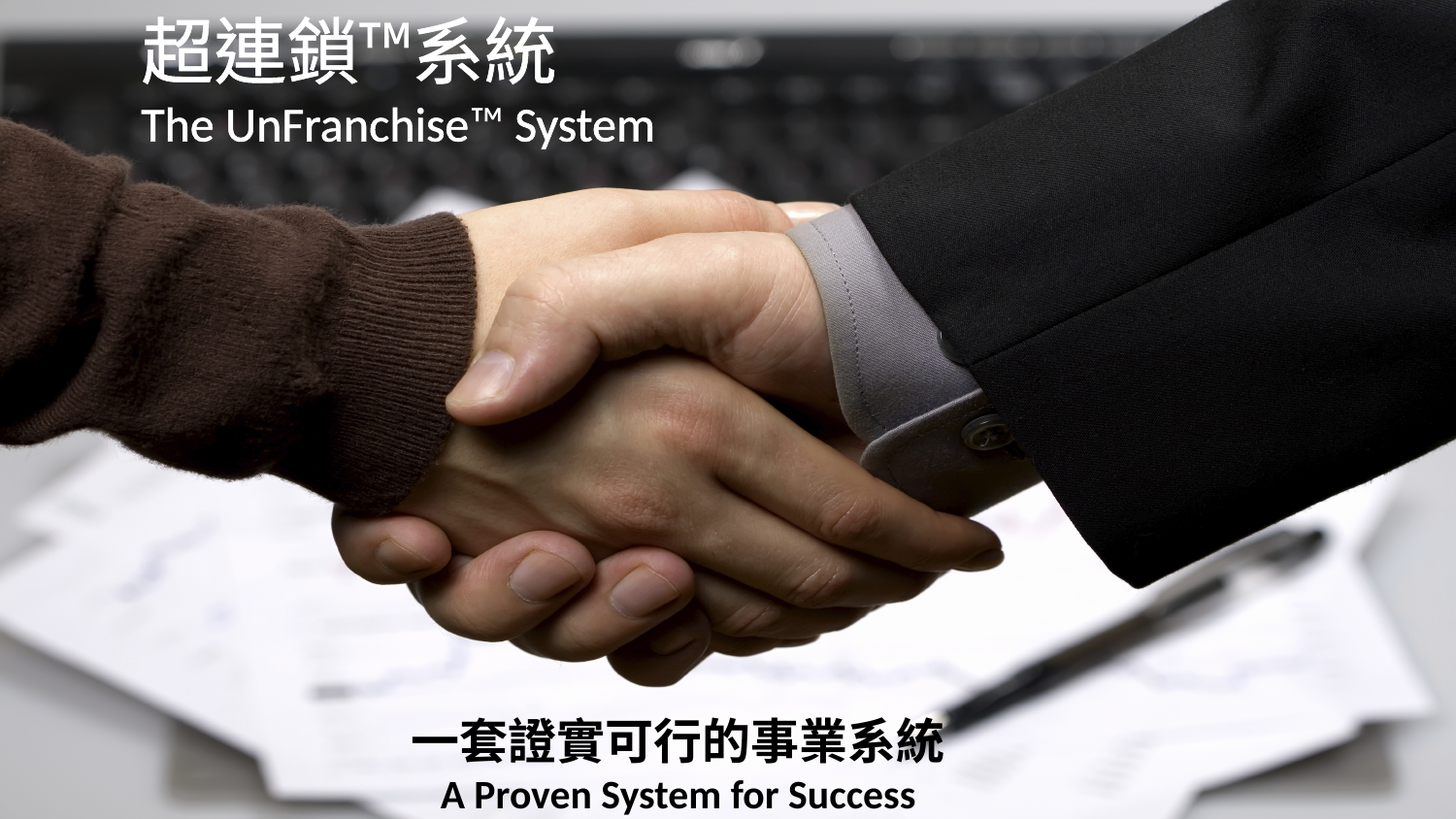

超連鎖™系統
The UnFranchise™ System
一套證實可行的事業系統
A Proven System for Success